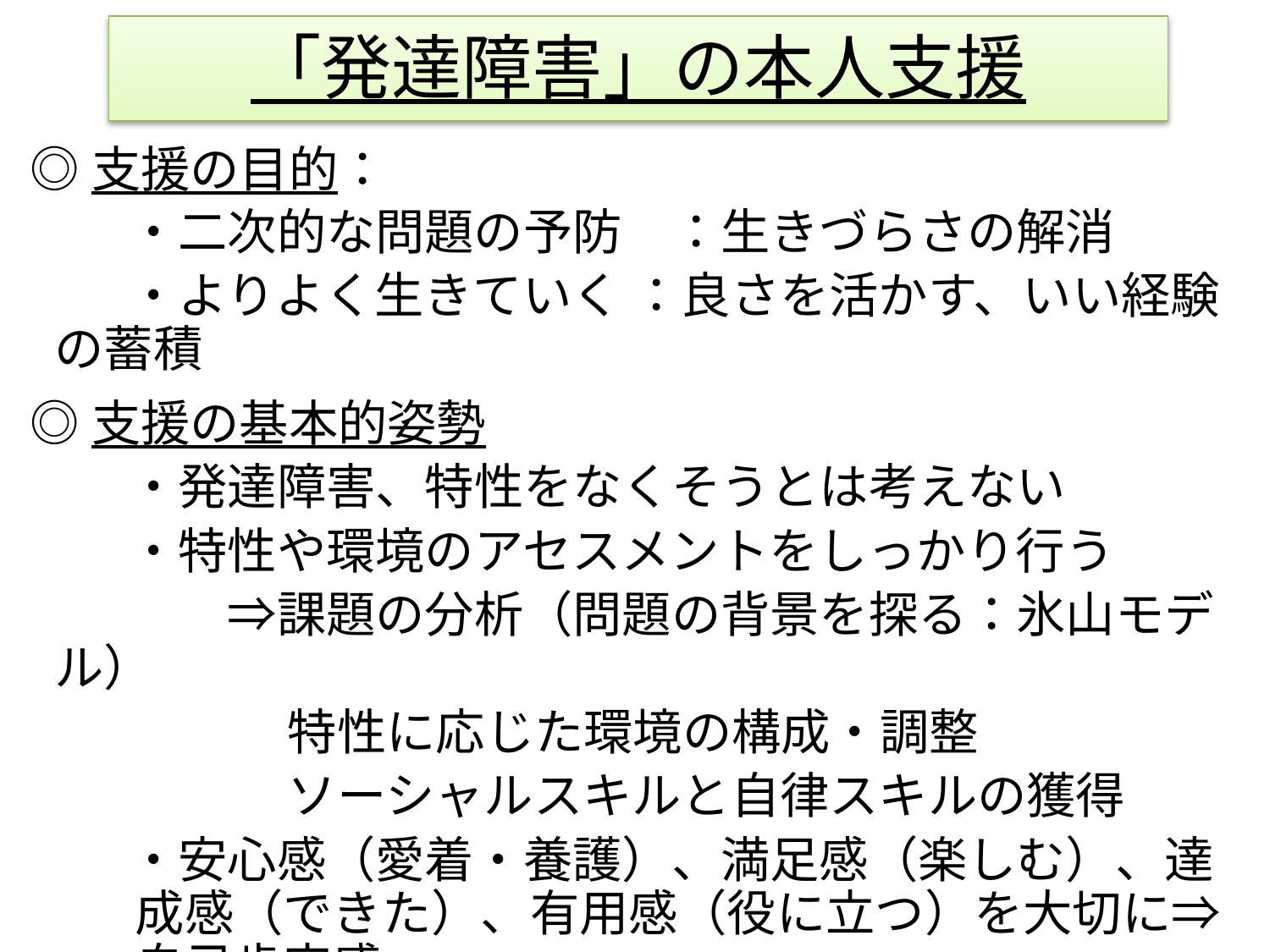

「発達障害」の本人支援
◎支援の目的：
　　・二次的な問題の予防　：生きづらさの解消
　　・よりよく生きていく ：良さを活かす、いい経験の蓄積
◎支援の基本的姿勢
　　・発達障害、特性をなくそうとは考えない
　　・特性や環境のアセスメントをしっかり行う
　　　　⇒課題の分析（問題の背景を探る：氷山モデル）
　　　　　 特性に応じた環境の構成・調整
　　　　　 ソーシャルスキルと自律スキルの獲得
　　・安心感（愛着・養護）、満足感（楽しむ）、達成感（できた）、有用感（役に立つ）を大切に⇒自己肯定感